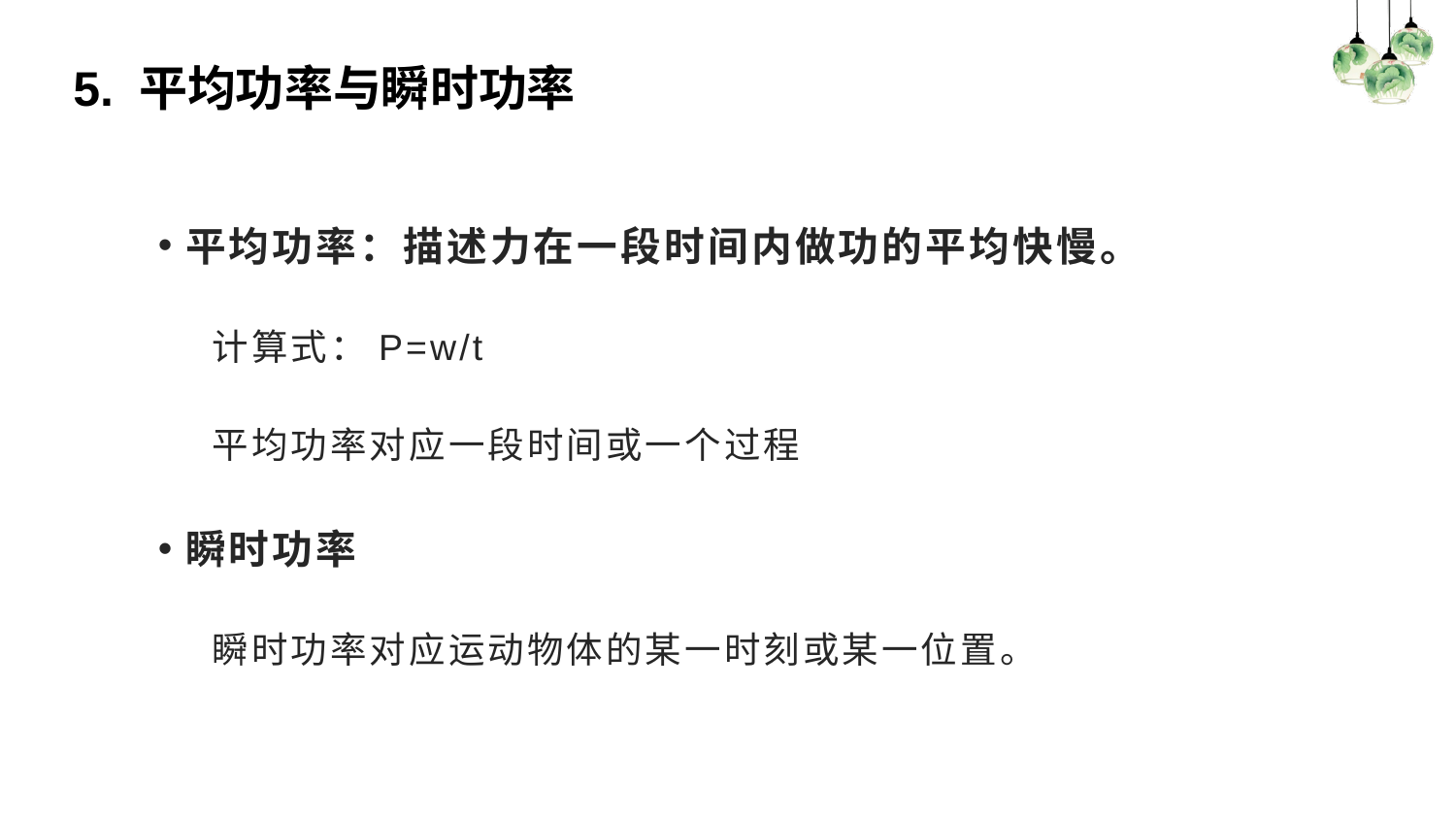

# 5. 平均功率与瞬时功率
平均功率：描述力在一段时间内做功的平均快慢。
    计算式：P=w/t
    平均功率对应一段时间或一个过程
瞬时功率
    瞬时功率对应运动物体的某一时刻或某一位置。